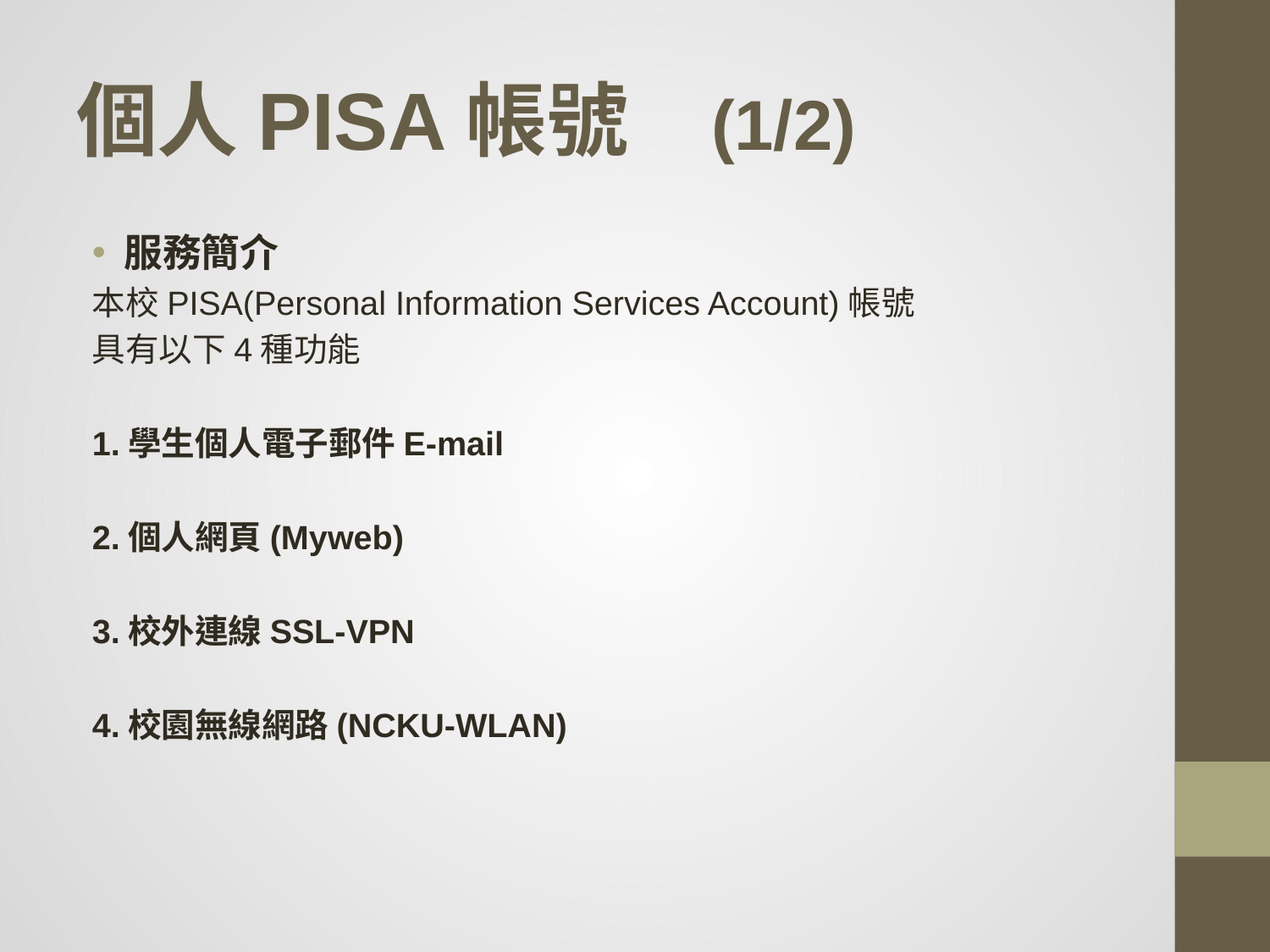

# 個人PISA帳號	(1/2)
服務簡介
本校PISA(Personal Information Services Account)帳號
具有以下4種功能

1.學生個人電子郵件E-mail

2.個人網頁(Myweb)

3.校外連線SSL-VPN

4.校園無線網路(NCKU-WLAN)